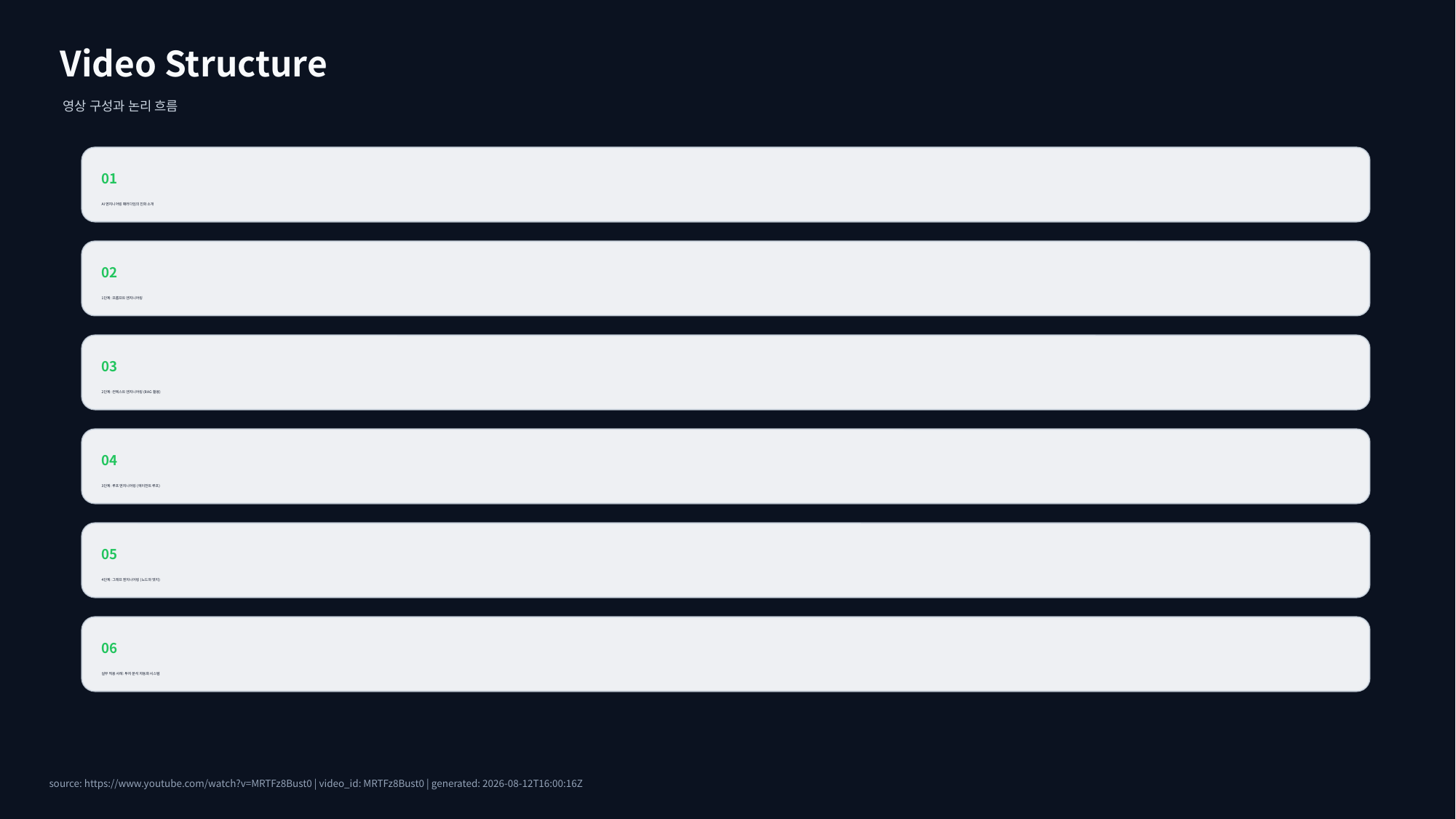

Video Structure
영상 구성과 논리 흐름

01
AI 엔지니어링 패러다임의 진화 소개

02
1단계: 프롬프트 엔지니어링

03
2단계: 컨텍스트 엔지니어링 (RAG 활용)

04
3단계: 루프 엔지니어링 (에이전트 루프)

05
4단계: 그래프 엔지니어링 (노드와 엣지)

06
실무 적용 사례: 투자 분석 자동화 시스템
source: https://www.youtube.com/watch?v=MRTFz8Bust0 | video_id: MRTFz8Bust0 | generated: 2026-08-12T16:00:16Z